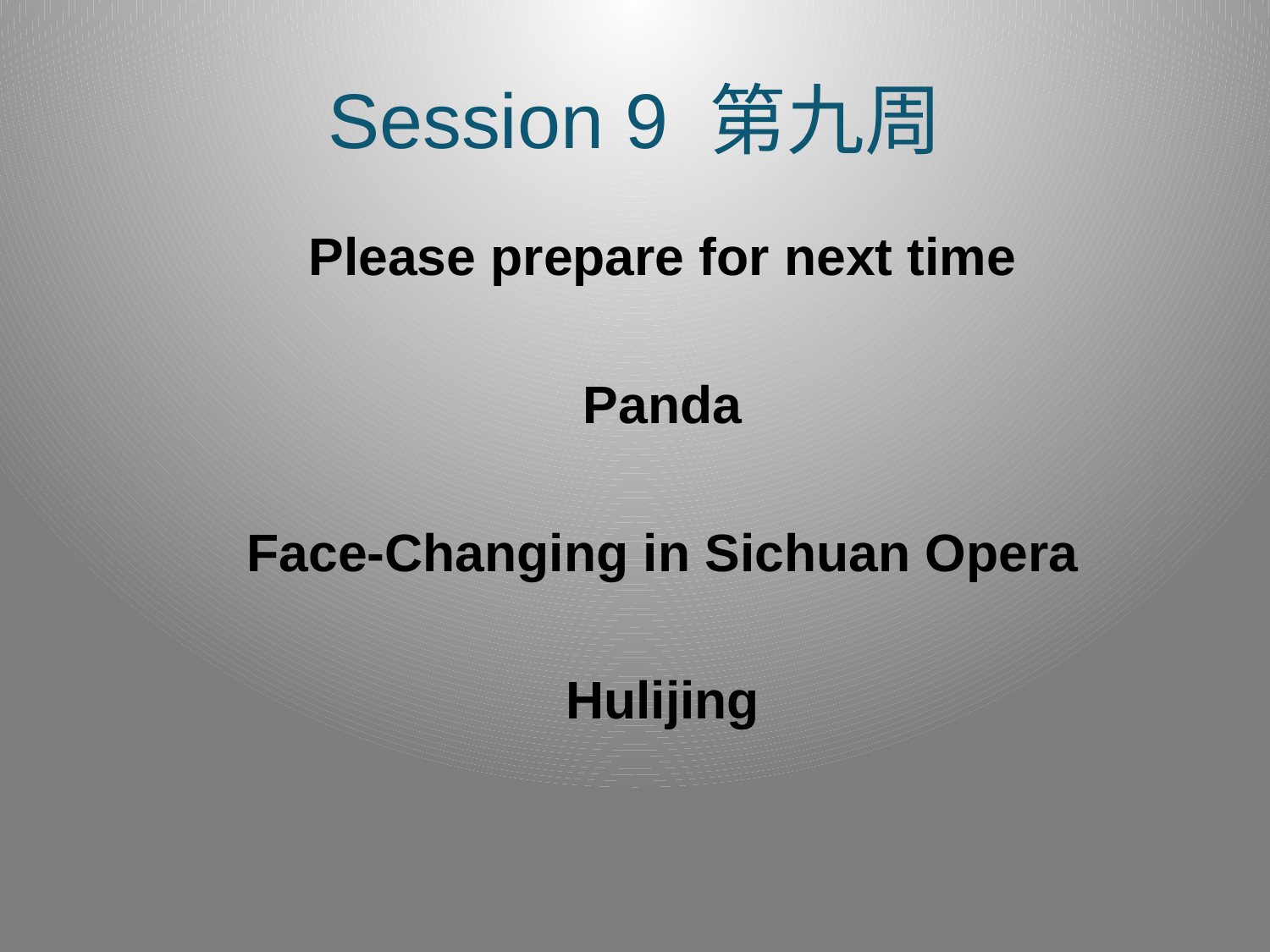

# Session 9 第九周
Please prepare for next time

Panda

Face-Changing in Sichuan Opera

Hulijing